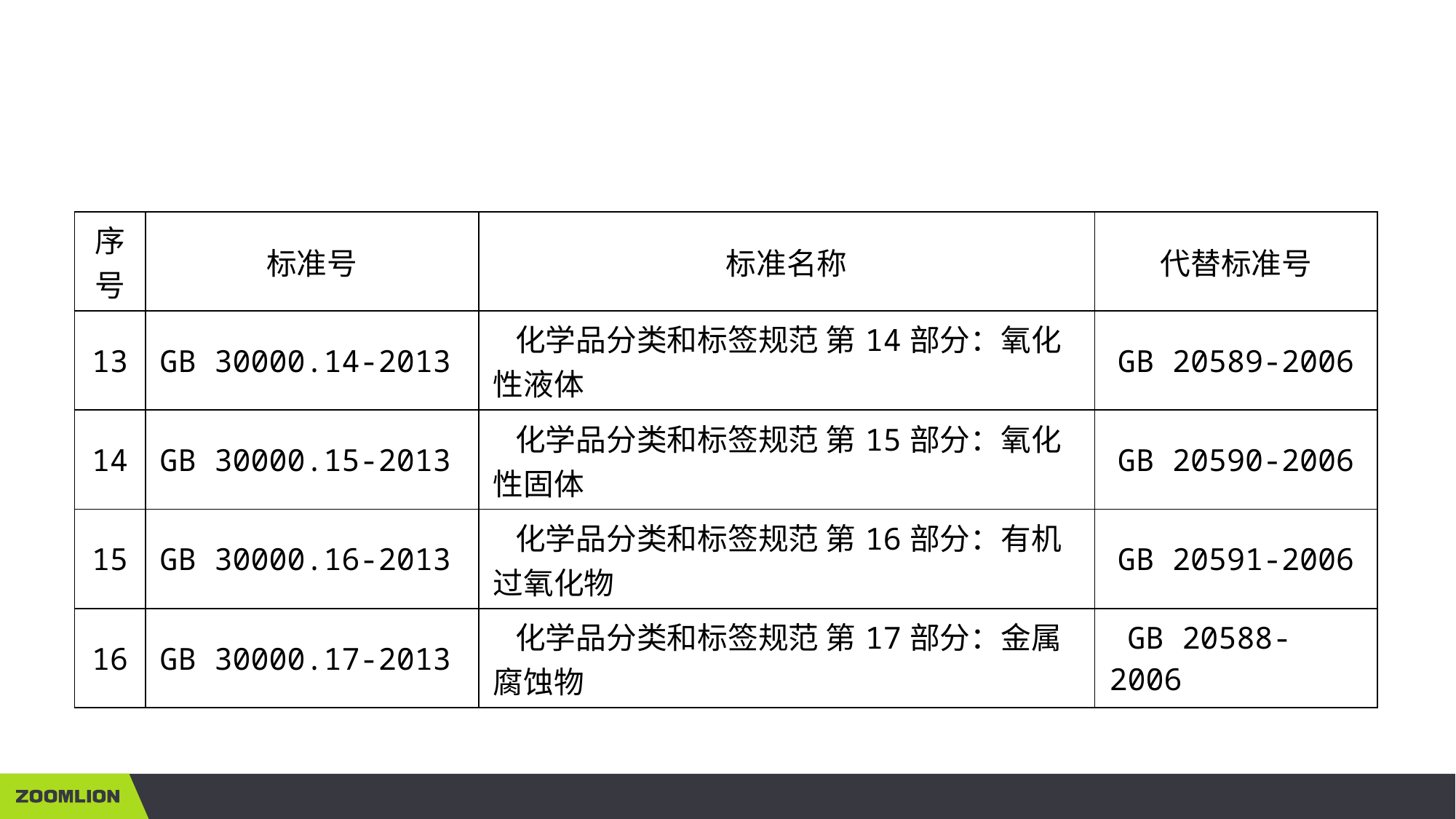

| 序号 | 标准号 | 标准名称 | 代替标准号 |
| --- | --- | --- | --- |
| 13 | GB 30000.14-2013 | 化学品分类和标签规范 第14部分：氧化性液体 | GB 20589-2006 |
| 14 | GB 30000.15-2013 | 化学品分类和标签规范 第15部分：氧化性固体 | GB 20590-2006 |
| 15 | GB 30000.16-2013 | 化学品分类和标签规范 第16部分：有机过氧化物 | GB 20591-2006 |
| 16 | GB 30000.17-2013 | 化学品分类和标签规范 第17部分：金属腐蚀物 | GB 20588-2006 |